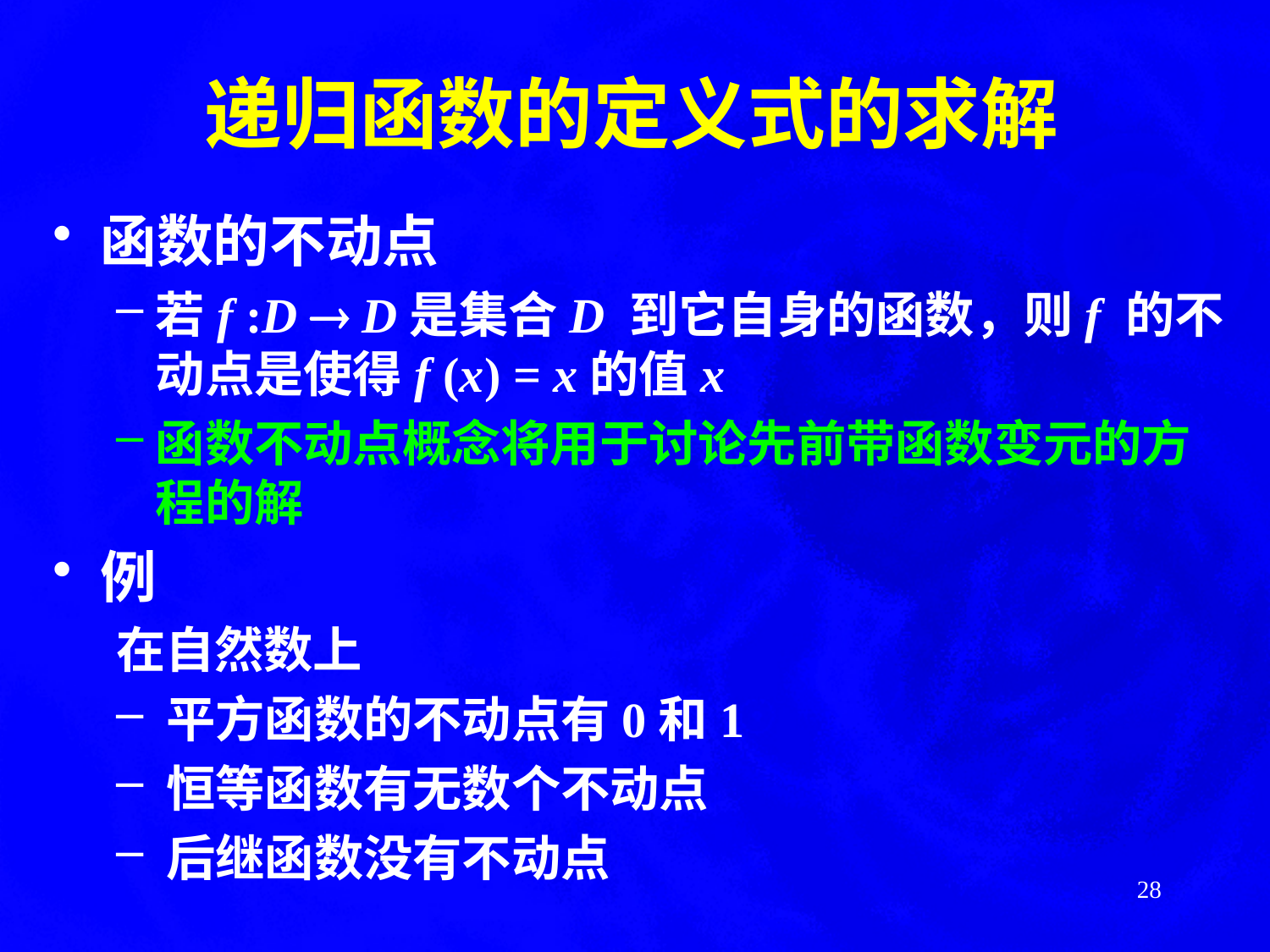

递归函数的定义式的求解
函数的不动点
若f :D → D是集合D 到它自身的函数，则f 的不动点是使得f (x) = x的值x
函数不动点概念将用于讨论先前带函数变元的方程的解
例
在自然数上
 平方函数的不动点有0和1
 恒等函数有无数个不动点
 后继函数没有不动点

28